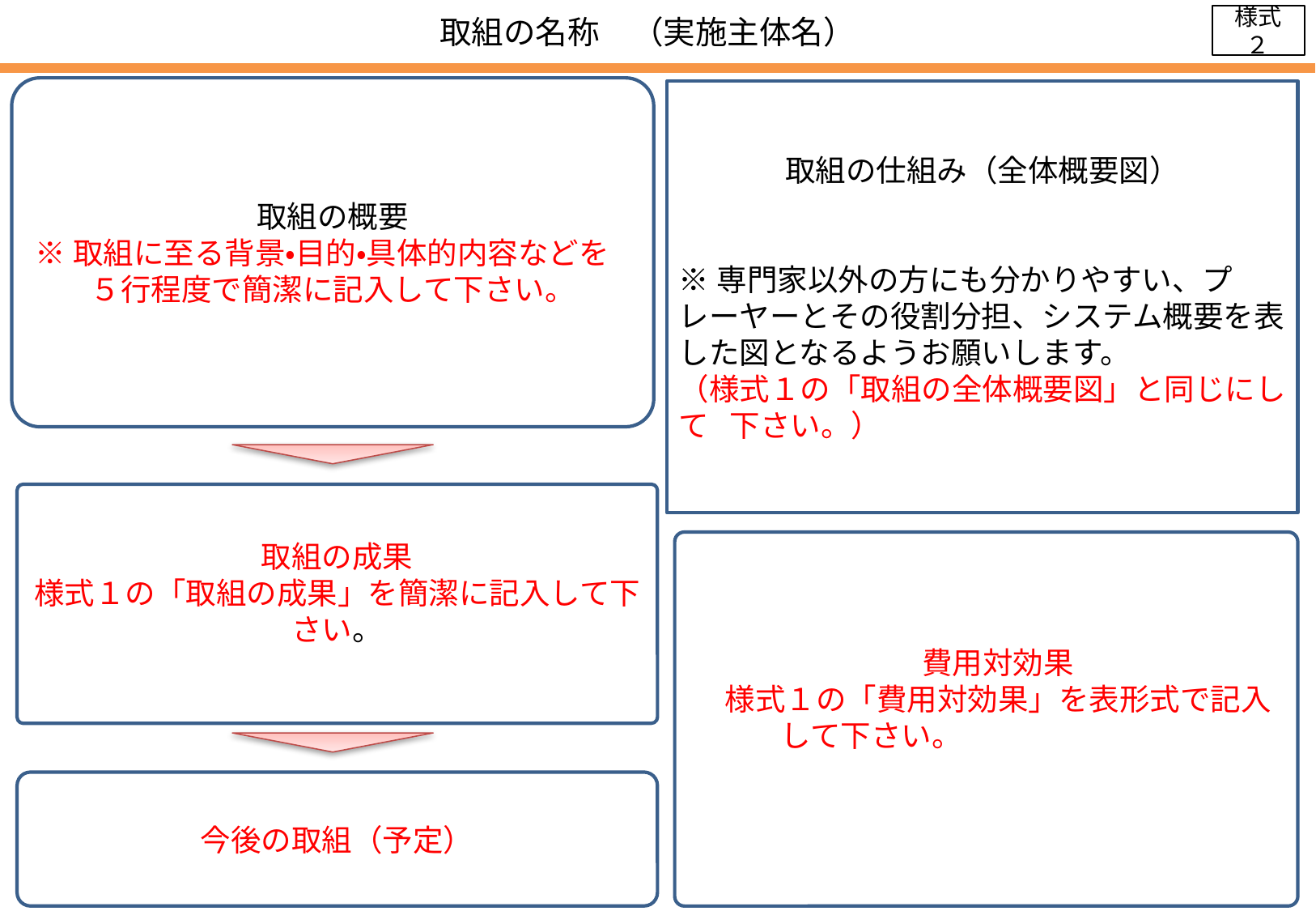

# 取組の名称　（実施主体名）
様式２
取組の概要
※取組に至る背景・目的・具体的内容などを    ５行程度で簡潔に記入して下さい。
取組の仕組み（全体概要図）

※専門家以外の方にも分かりやすい、プレーヤーとその役割分担、システム概要を表した図となるようお願いします。
（様式１の「取組の全体概要図」と同じにして   下さい。）

取組の成果
様式１の「取組の成果」を簡潔に記入して下さい。

費用対効果
様式１の「費用対効果」を表形式で記入
　　　して下さい。

今後の取組（予定）